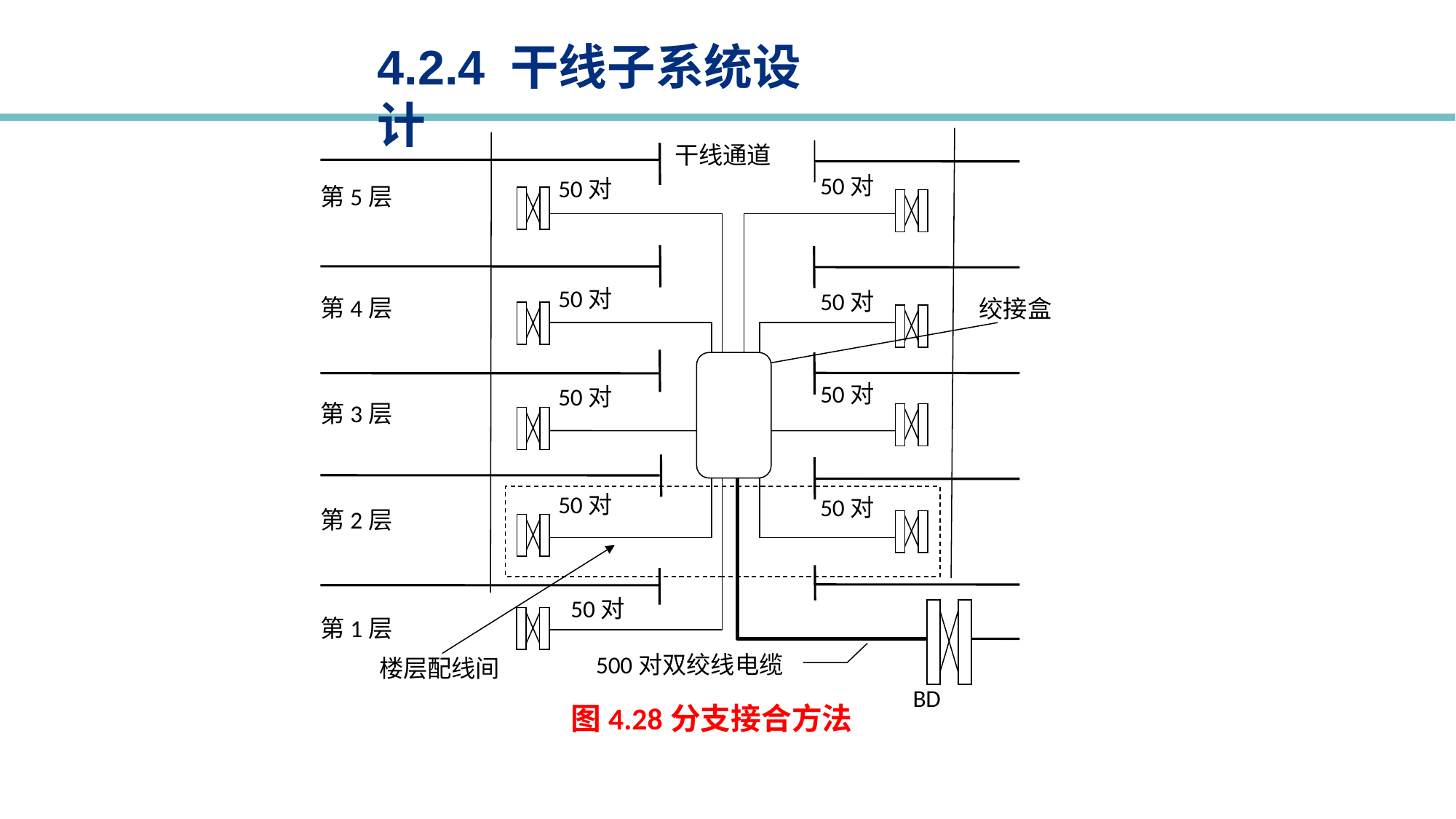

4.2.4 干线子系统设计

干线通道

50对
50对
第5层

50对
50对
第4层
绞接盒

50对
50对
第3层

50对
50对
第2层

50对

第1层

500对双绞线电缆
楼层配线间
BD
图4.28分支接合方法